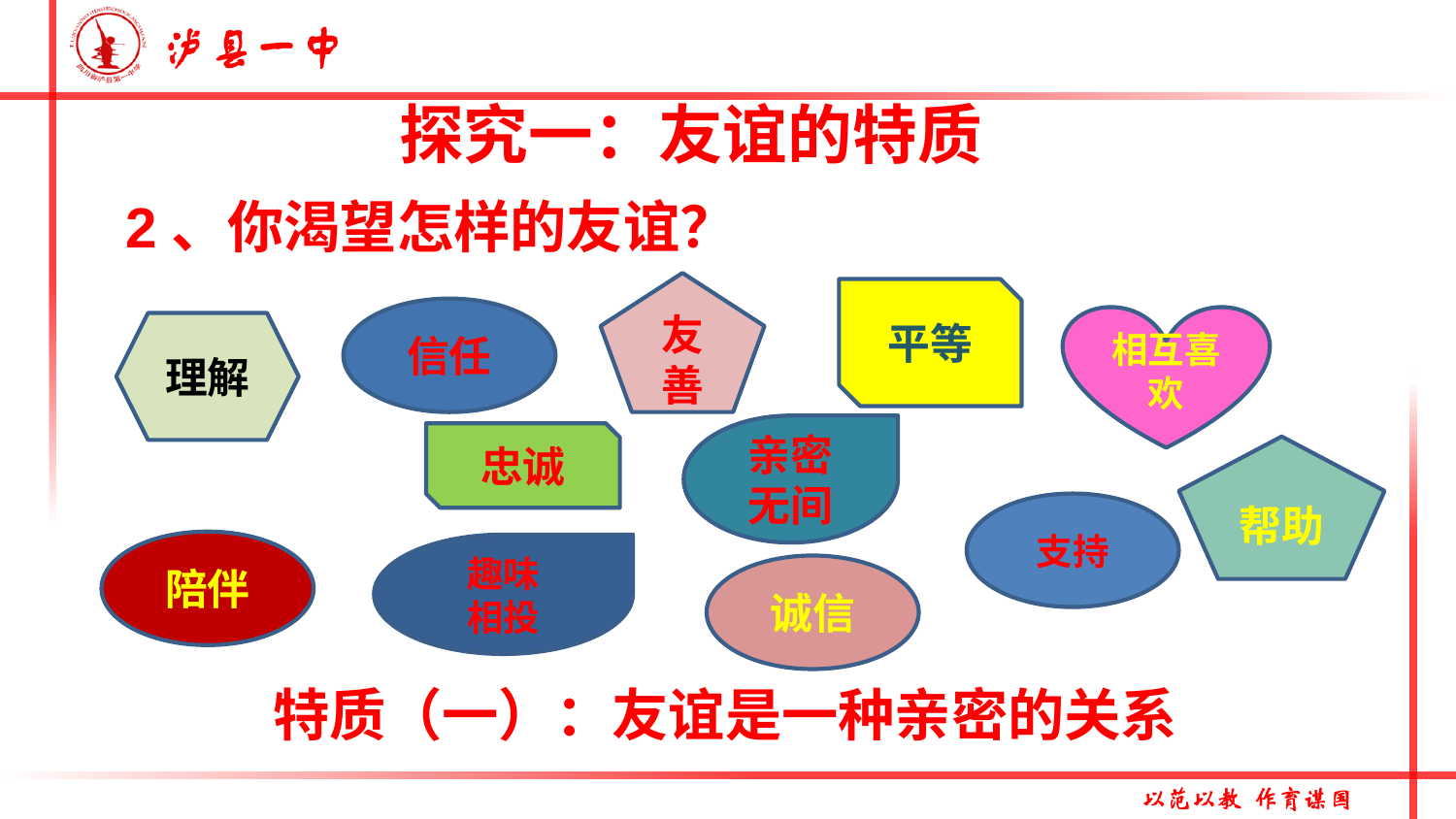

探究一：友谊的特质
2、你渴望怎样的友谊？
友善
平等
信任
相互喜欢
理解
亲密
无间
忠诚
帮助
支持
陪伴
趣味
相投
诚信

特质（一）：友谊是一种亲密的关系